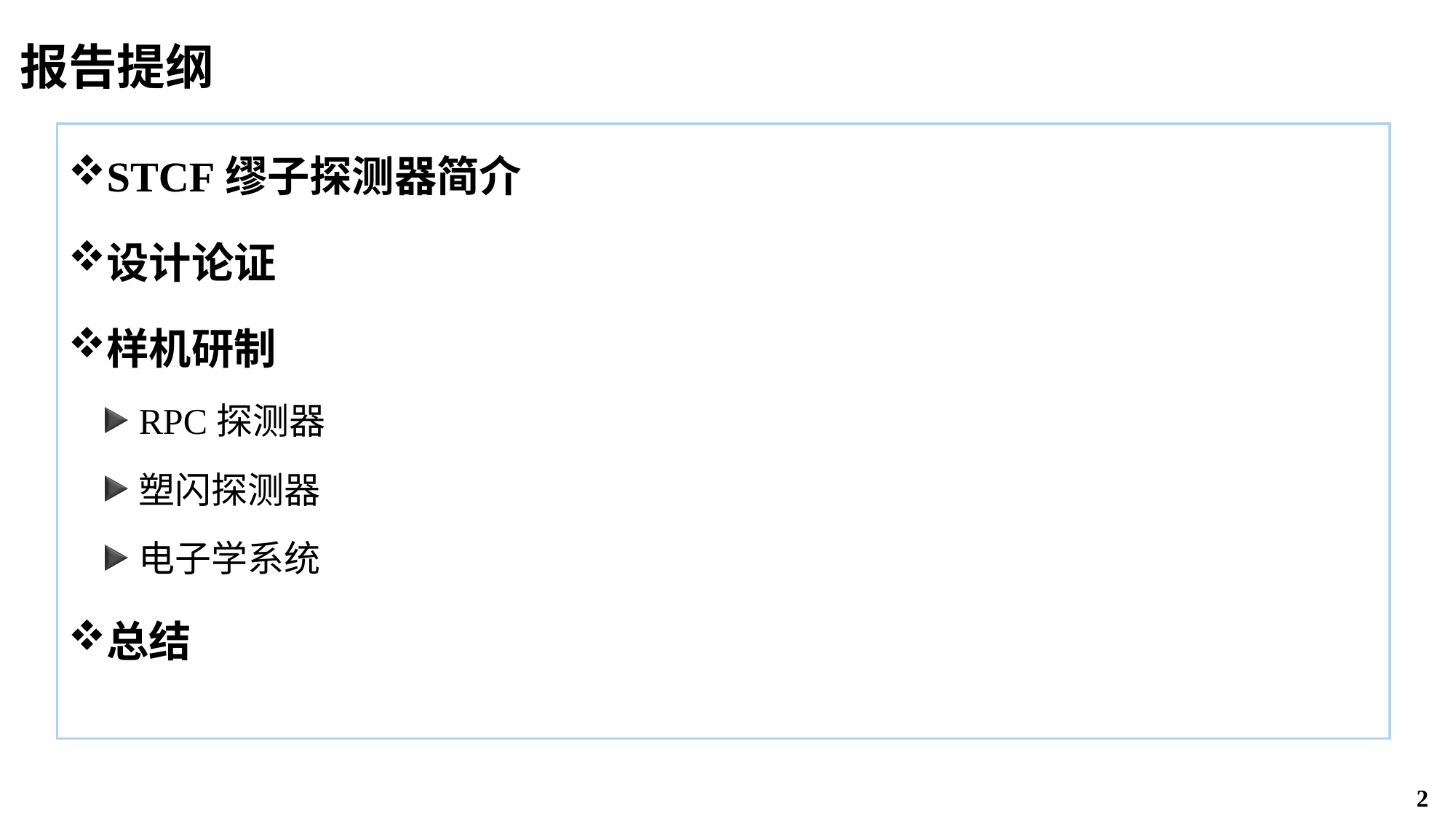

# 报告提纲
STCF缪子探测器简介
设计论证
样机研制
RPC探测器
塑闪探测器
电子学系统
总结
2